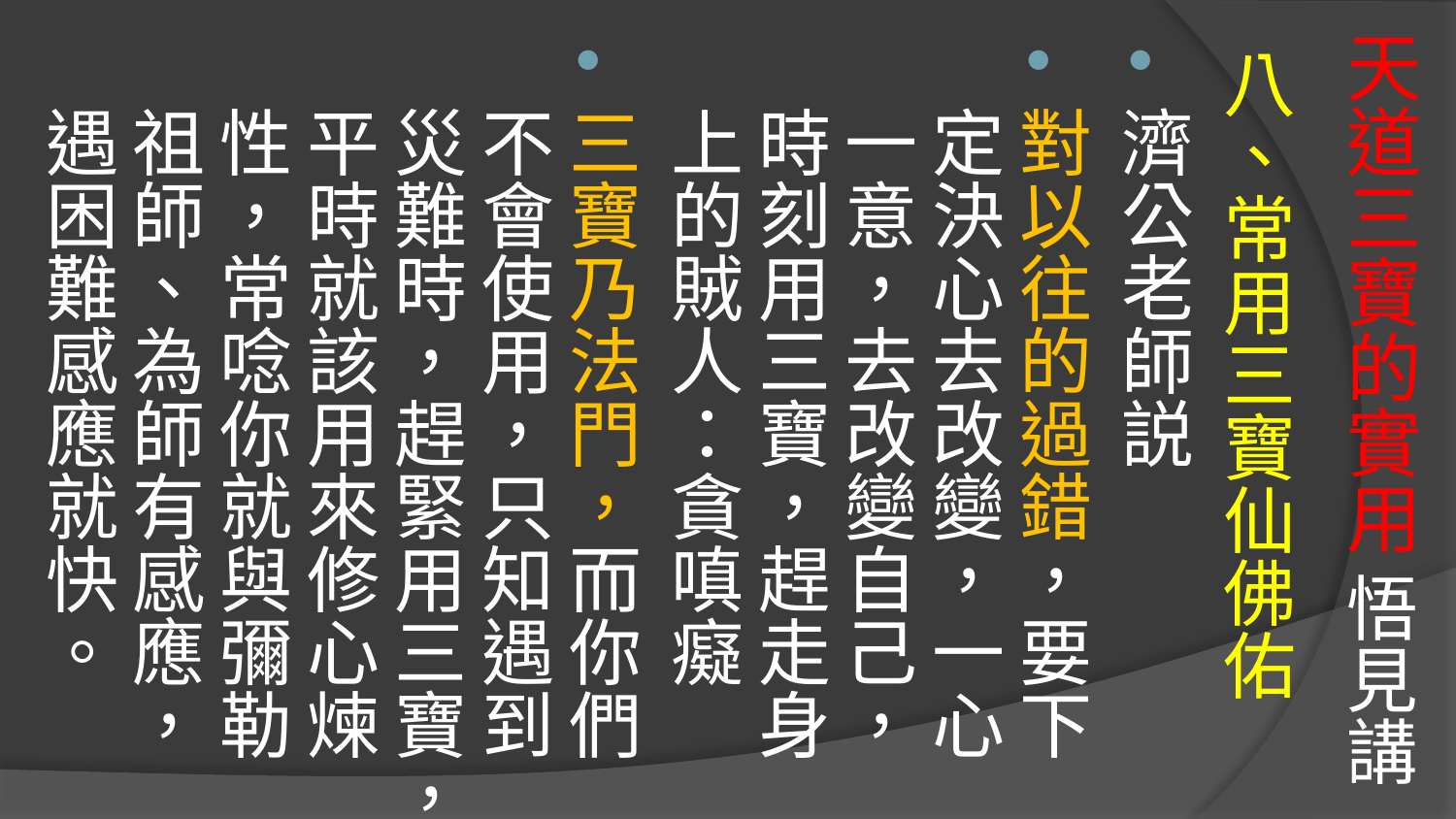

# 天道三寶的實用 悟見講
八、常用三寶仙佛佑
濟公老師説
對以往的過錯，要下定決心去改變，一心一意，去改變自己，時刻用三寶，趕走身上的賊人：貪嗔癡
三寶乃法門，而你們不會使用，只知遇到災難時，趕緊用三寶，平時就該用來修心煉性，常唸你就與彌勒祖師、為師有感應，遇困難感應就快。